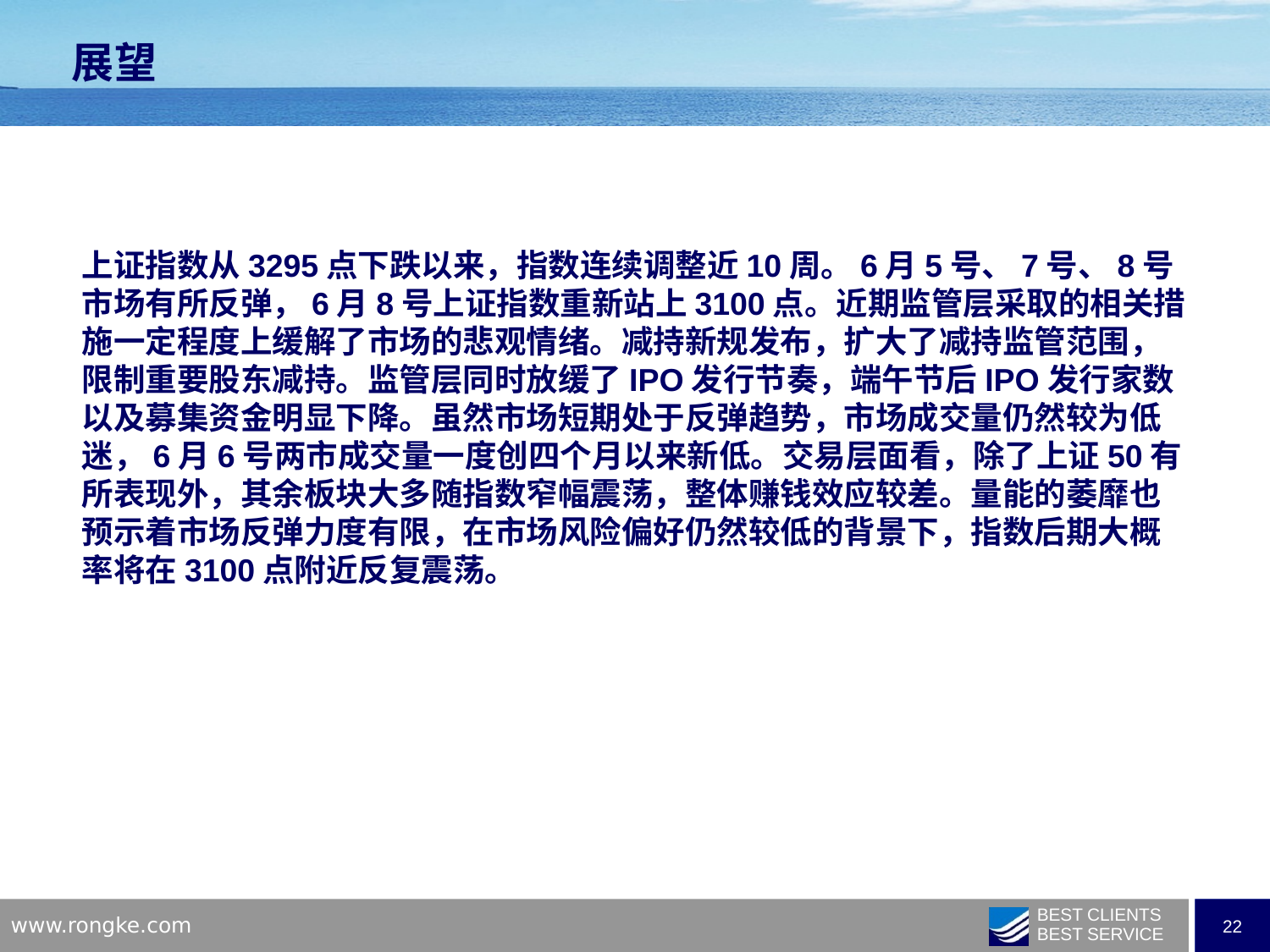

展望

上证指数从3295点下跌以来，指数连续调整近10周。6月5号、7号、8号市场有所反弹，6月8号上证指数重新站上3100点。近期监管层采取的相关措施一定程度上缓解了市场的悲观情绪。减持新规发布，扩大了减持监管范围，限制重要股东减持。监管层同时放缓了IPO发行节奏，端午节后IPO发行家数以及募集资金明显下降。虽然市场短期处于反弹趋势，市场成交量仍然较为低迷，6月6号两市成交量一度创四个月以来新低。交易层面看，除了上证50有所表现外，其余板块大多随指数窄幅震荡，整体赚钱效应较差。量能的萎靡也预示着市场反弹力度有限，在市场风险偏好仍然较低的背景下，指数后期大概率将在3100点附近反复震荡。